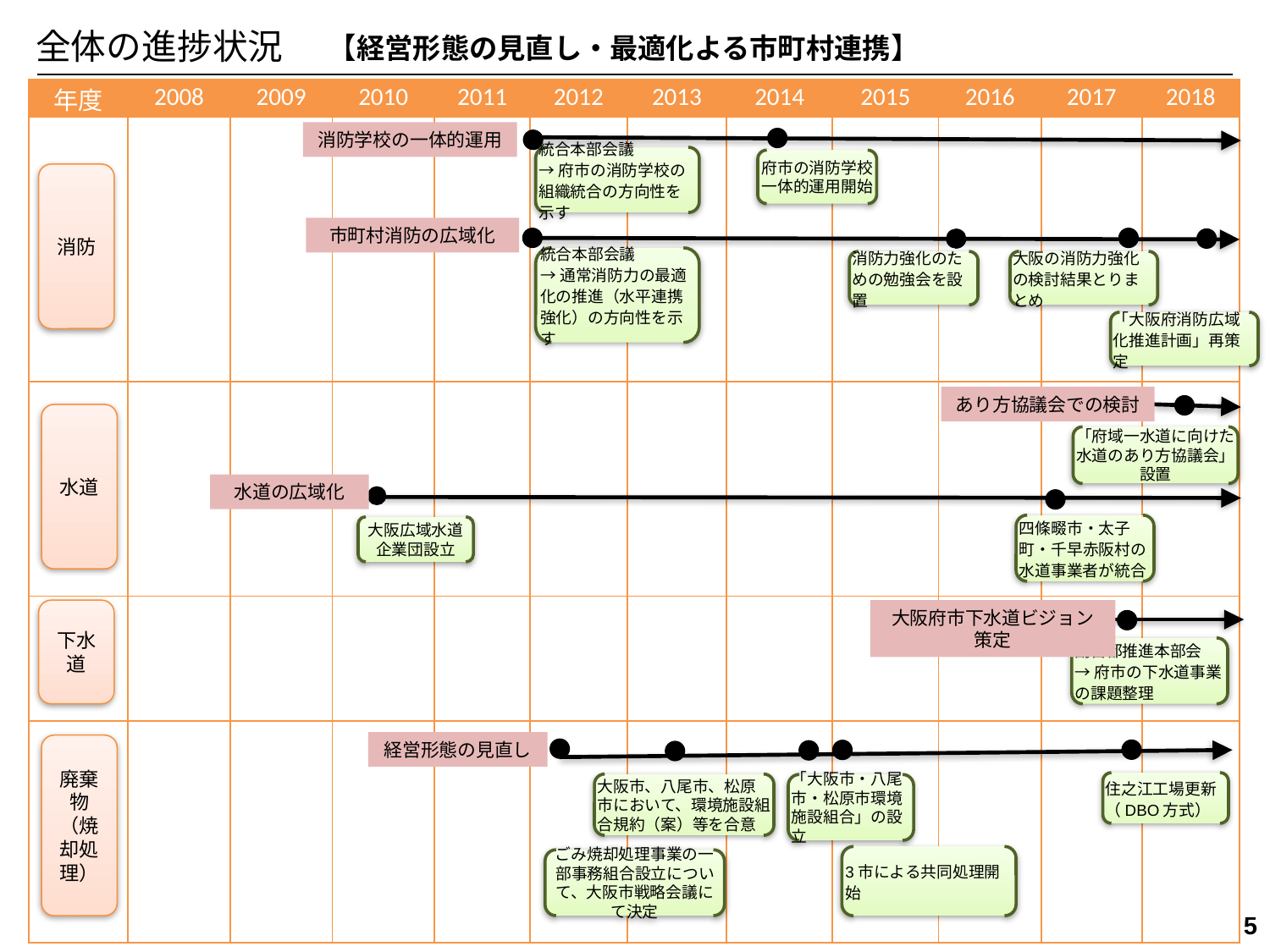

全体の進捗状況
【経営形態の見直し・最適化よる市町村連携】
| 年度 | 2008 | 2009 | 2010 | 2011 | 2012 | 2013 | 2014 | 2015 | 2016 | 2017 | 2018 |
| --- | --- | --- | --- | --- | --- | --- | --- | --- | --- | --- | --- |
|  |  |  |  |  |  |  |  |  |  |  |  |
|  |  |  |  |  |  |  |  |  |  |  |  |
|  |  |  |  |  |  |  |  |  |  |  |  |
|  |  |  |  |  |  |  |  |  |  |  |  |
消防学校の一体的運用

統合本部会議
→府市の消防学校の組織統合の方向性を示す
府市の消防学校一体的運用開始
消防
市町村消防の広域化

統合本部会議
→通常消防力の最適化の推進（水平連携強化）の方向性を示す
大阪の消防力強化の検討結果とりまとめ
消防力強化のための勉強会を設置
「大阪府消防広域化推進計画」再策定
あり方協議会での検討

水道
「府域一水道に向けた水道のあり方協議会」設置
水道の広域化

四條畷市・太子町・千早赤阪村の水道事業者が統合
大阪広域水道企業団設立
下水道
大阪府市下水道ビジョン策定

副首都推進本部会
→府市の下水道事業の課題整理
経営形態の見直し
廃棄物
（焼却処理）

住之江工場更新（DBO方式）
大阪市、八尾市、松原市において、環境施設組合規約（案）等を合意
「大阪市・八尾市・松原市環境施設組合」の設立
3市による共同処理開始
ごみ焼却処理事業の一部事務組合設立について、大阪市戦略会議にて決定
5